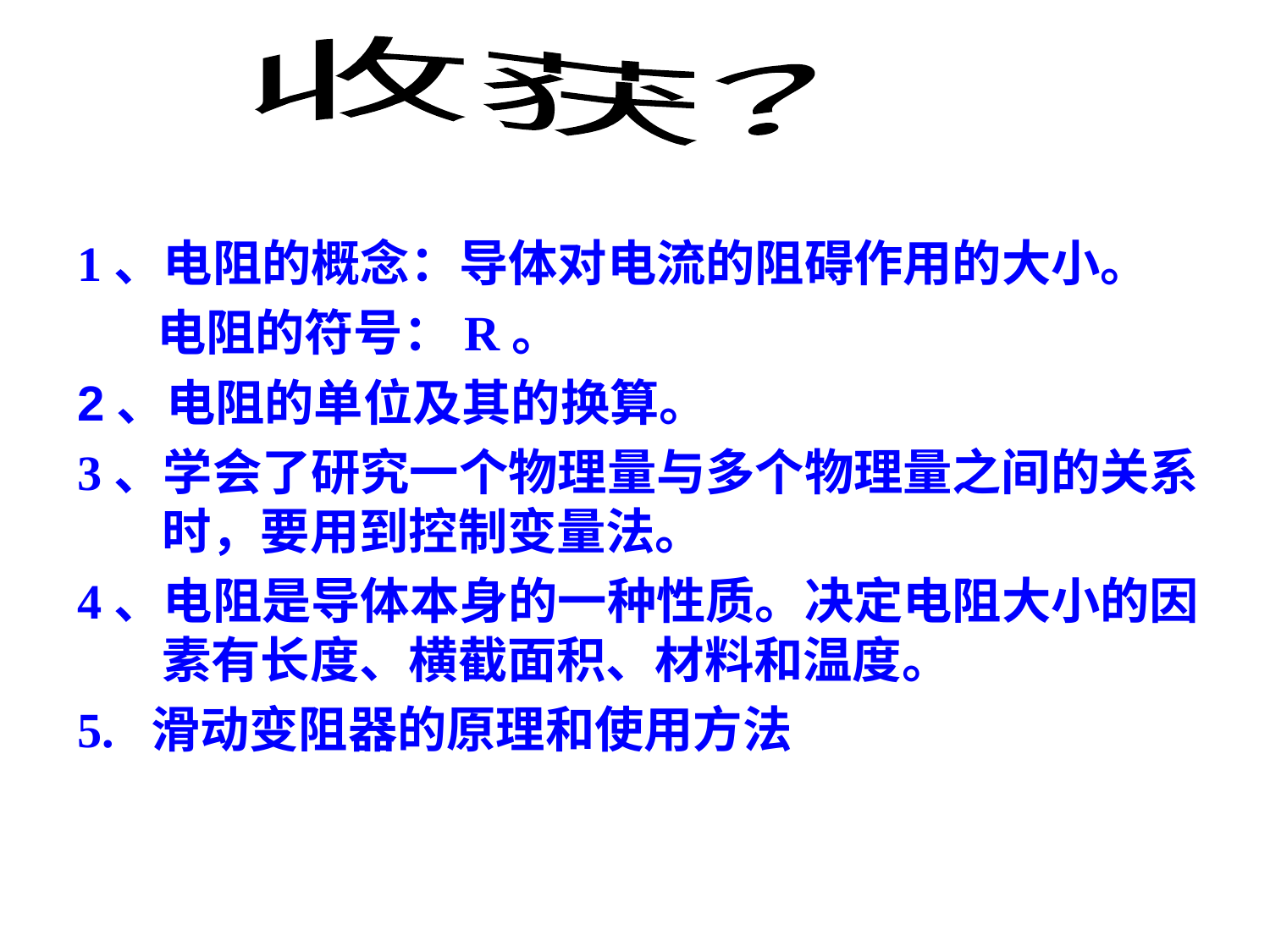

收获？
1、电阻的概念：导体对电流的阻碍作用的大小。
      电阻的符号：R。
2、电阻的单位及其的换算。
3、学会了研究一个物理量与多个物理量之间的关系时，要用到控制变量法。
4、电阻是导体本身的一种性质。决定电阻大小的因素有长度、横截面积、材料和温度。
5.  滑动变阻器的原理和使用方法